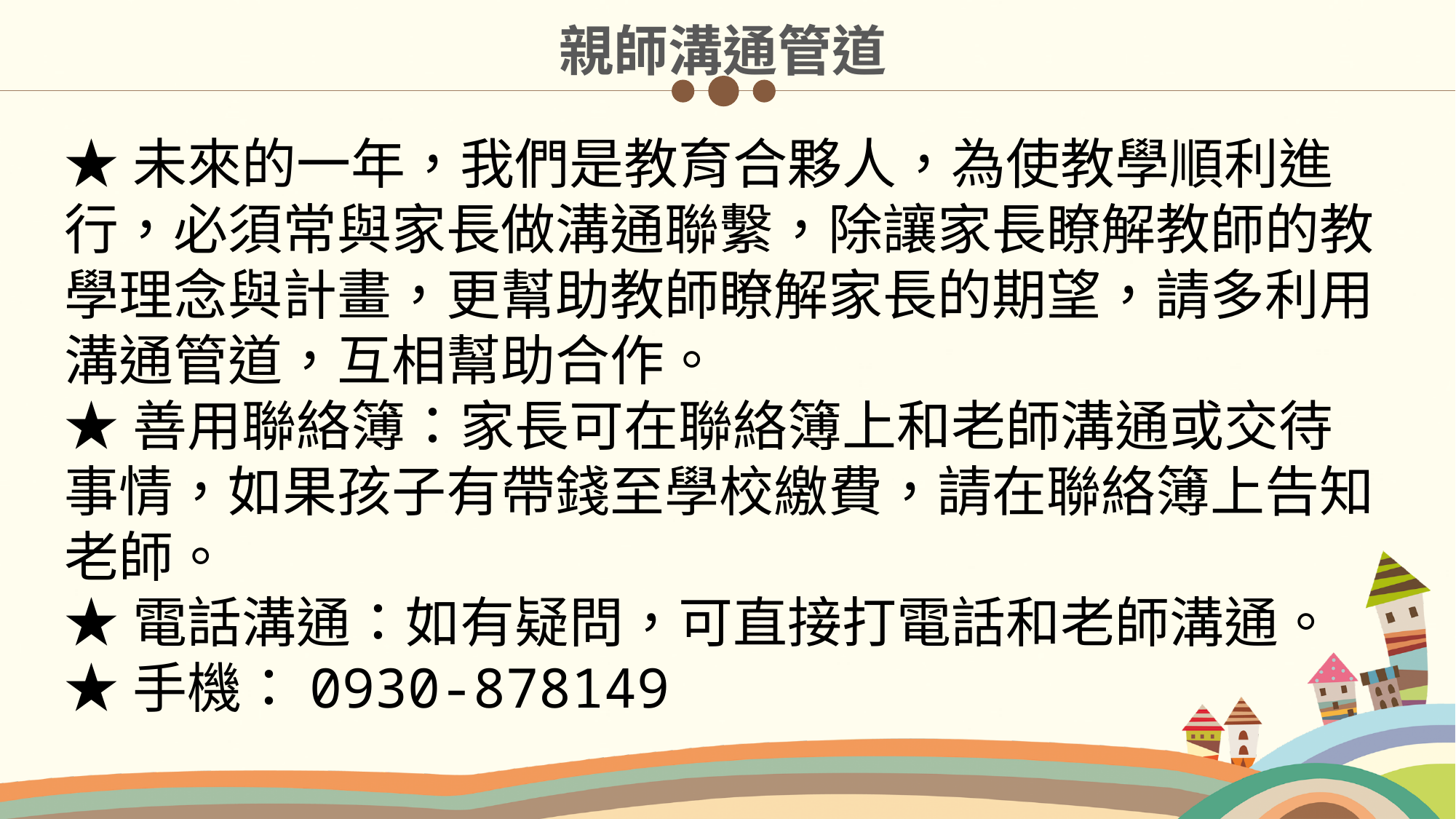

親師溝通管道
★未來的一年，我們是教育合夥人，為使教學順利進行，必須常與家長做溝通聯繫，除讓家長瞭解教師的教學理念與計畫，更幫助教師瞭解家長的期望，請多利用溝通管道，互相幫助合作。
★善用聯絡簿：家長可在聯絡簿上和老師溝通或交待事情，如果孩子有帶錢至學校繳費，請在聯絡簿上告知老師。
★電話溝通：如有疑問，可直接打電話和老師溝通。
★手機：0930-878149